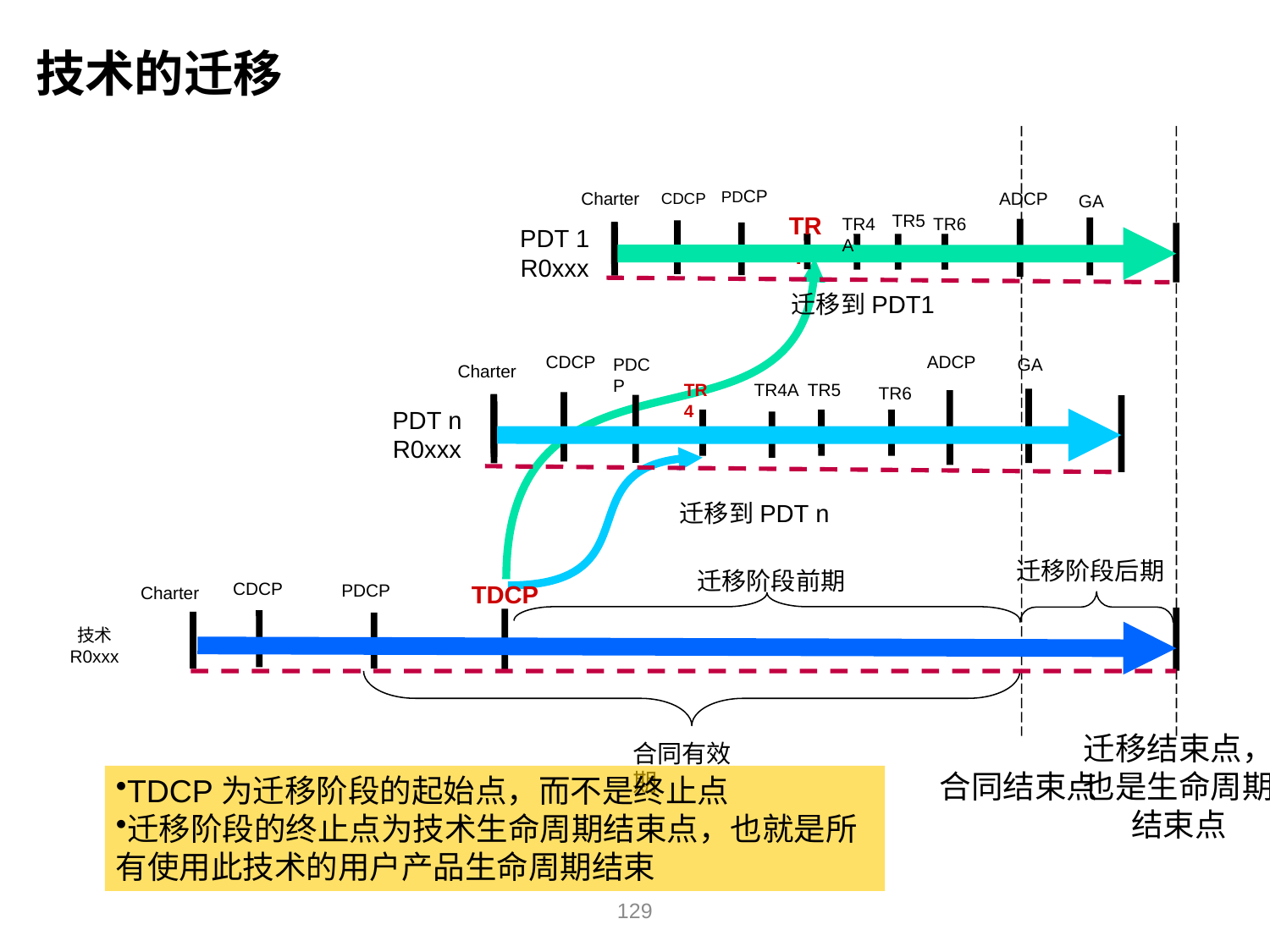

技术的迁移

合同结束点

迁移结束点，
也是生命周期
结束点
PDCP
Charter
ADCP
CDCP
GA
TR4
TR5
TR4A
TR6

PDT 1 R0xxx

迁移到PDT1
CDCP
ADCP
PDCP
GA
Charter
TR4
TR4A
TR5
TR6

PDT n R0xxx

迁移到PDT n

迁移阶段后期

迁移阶段前期
CDCP
PDCP
TDCP
Charter

技术
R0xxx

合同有效期
TDCP为迁移阶段的起始点，而不是终止点
迁移阶段的终止点为技术生命周期结束点，也就是所有使用此技术的用户产品生命周期结束
129